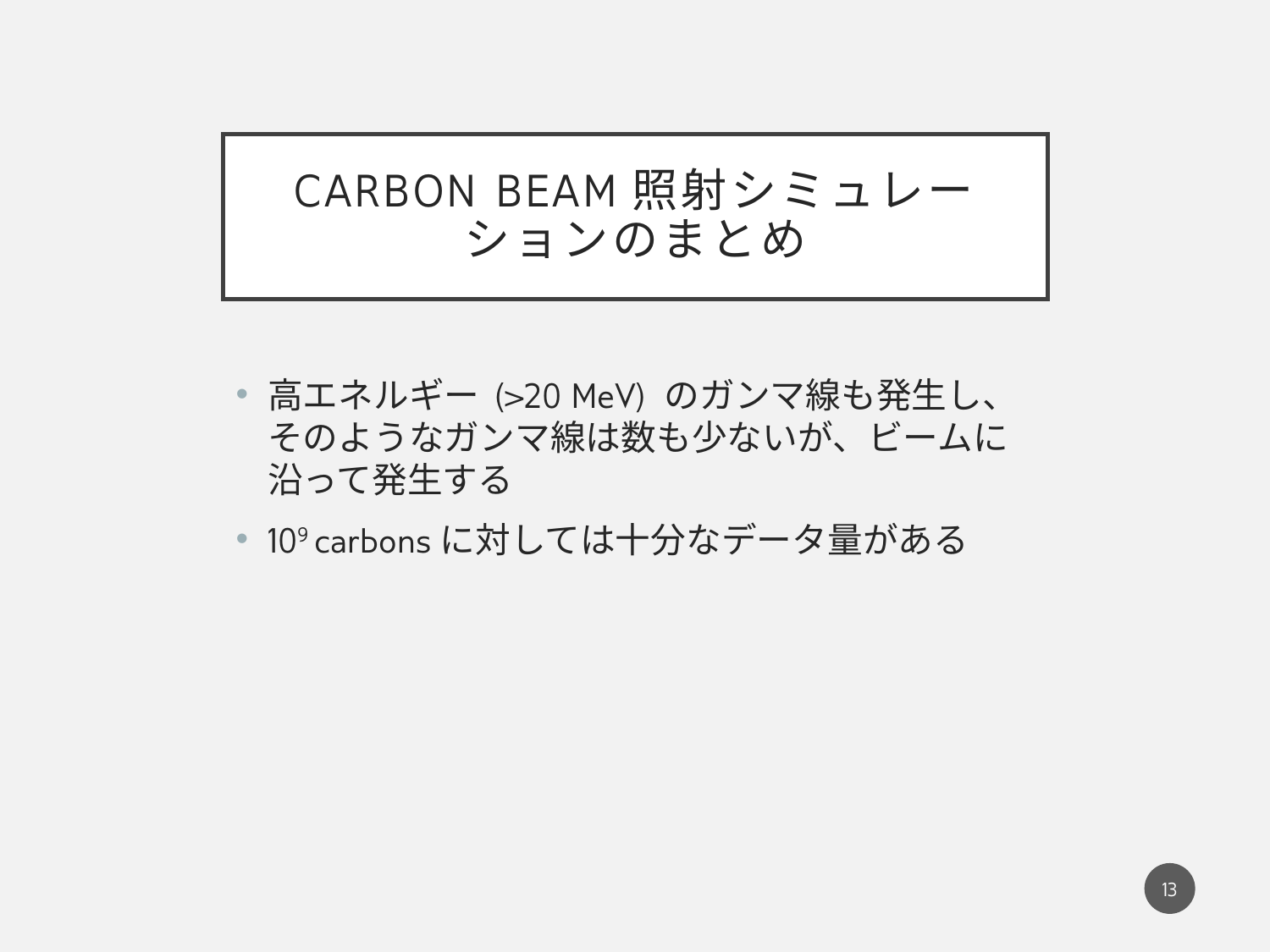

# Carbon beam照射シミュレーションのまとめ
高エネルギー (>20 MeV) のガンマ線も発生し、そのようなガンマ線は数も少ないが、ビームに沿って発生する
109 carbonsに対しては十分なデータ量がある
13